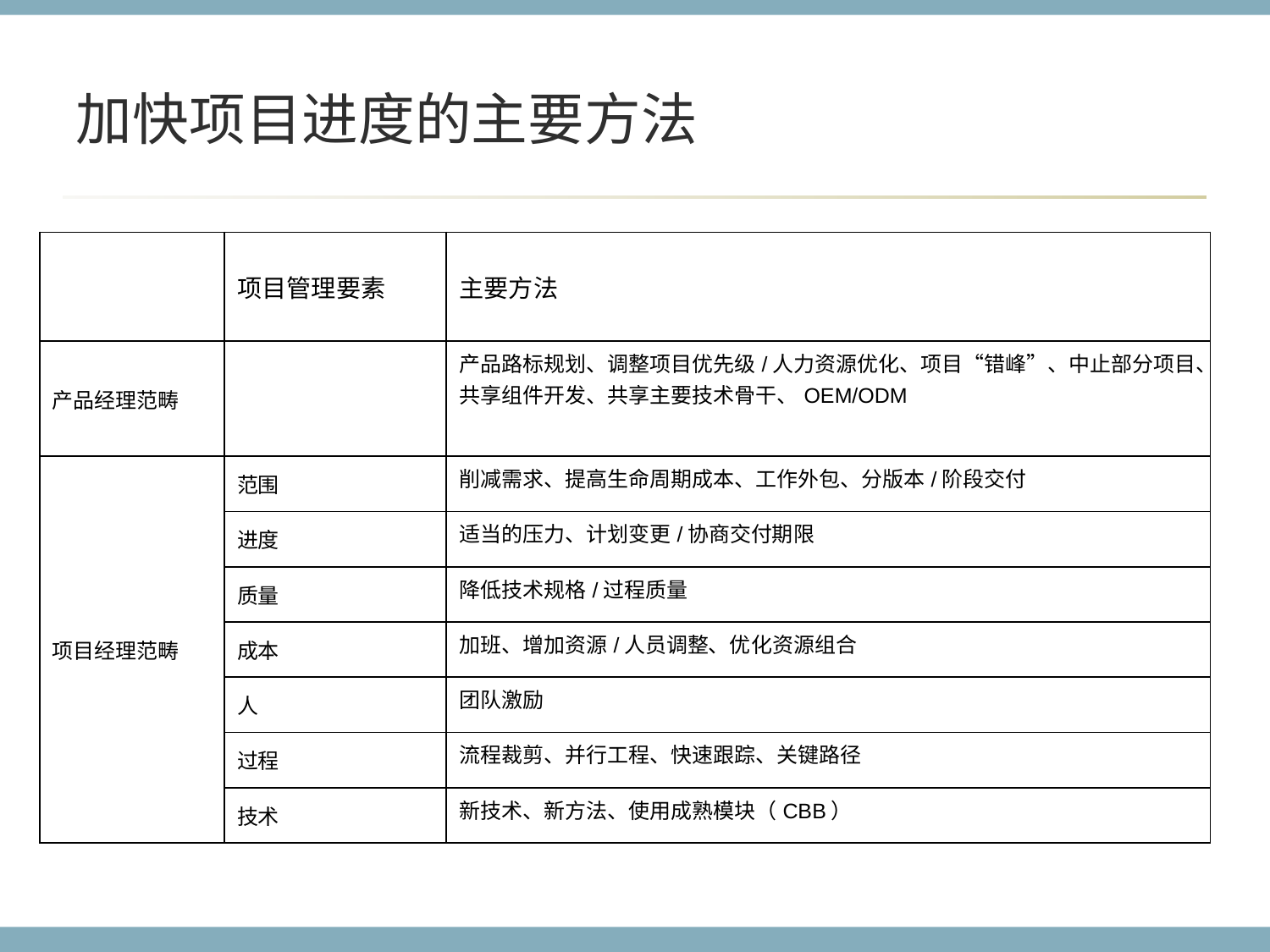

# 加快项目进度的主要方法
|  | 项目管理要素 | 主要方法 |
| --- | --- | --- |
| 产品经理范畴 |  | 产品路标规划、调整项目优先级/人力资源优化、项目“错峰”、中止部分项目、共享组件开发、共享主要技术骨干、OEM/ODM |
| 项目经理范畴 | 范围 | 削减需求、提高生命周期成本、工作外包、分版本/阶段交付 |
|  | 进度 | 适当的压力、计划变更/协商交付期限 |
|  | 质量 | 降低技术规格/过程质量 |
|  | 成本 | 加班、增加资源/人员调整、优化资源组合 |
|  | 人 | 团队激励 |
|  | 过程 | 流程裁剪、并行工程、快速跟踪、关键路径 |
|  | 技术 | 新技术、新方法、使用成熟模块（CBB） |